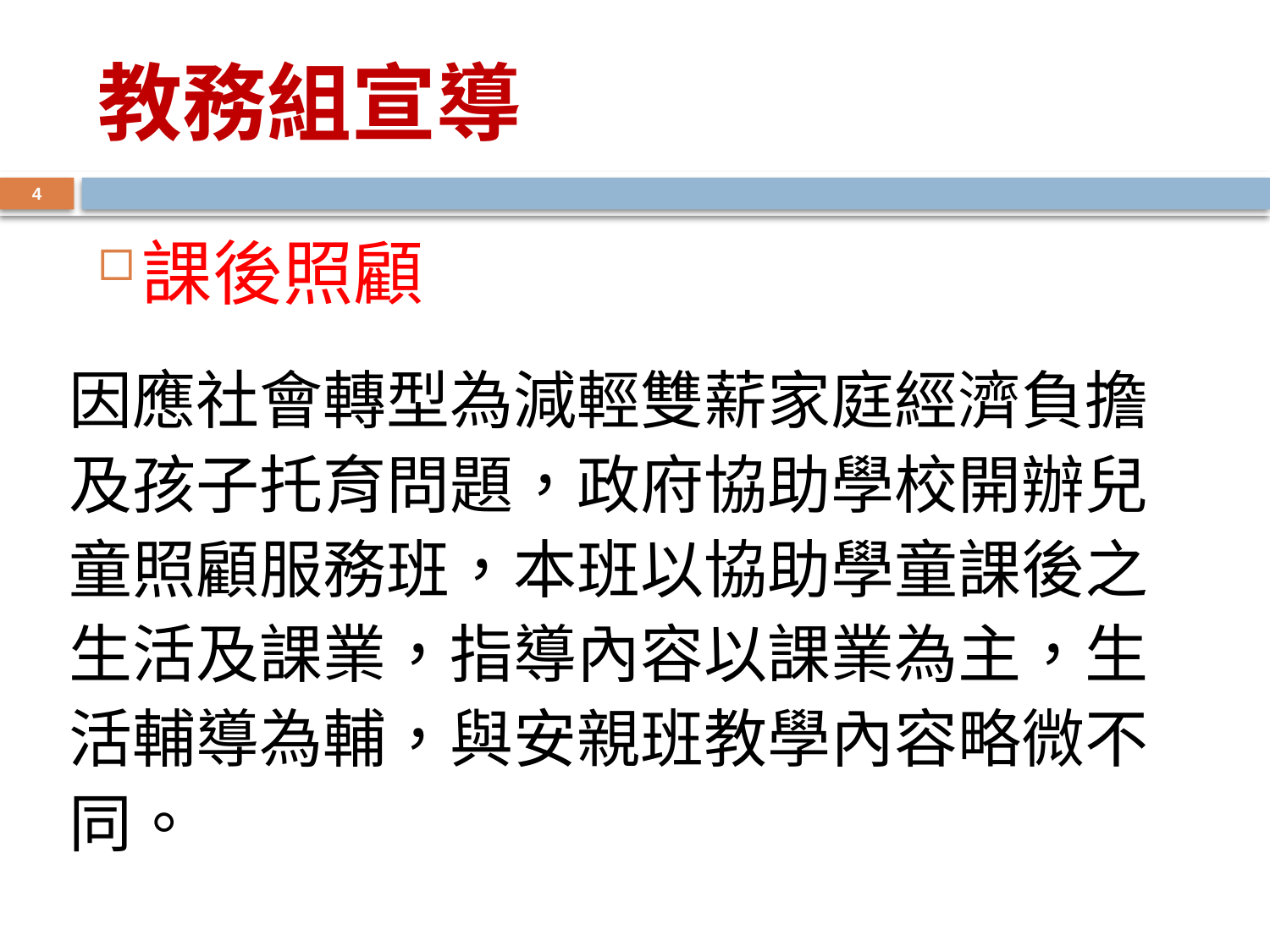

# 教務組宣導
4
課後照顧

因應社會轉型為減輕雙薪家庭經濟負擔及孩子托育問題，政府協助學校開辦兒童照顧服務班，本班以協助學童課後之生活及課業，指導內容以課業為主，生活輔導為輔，與安親班教學內容略微不同。